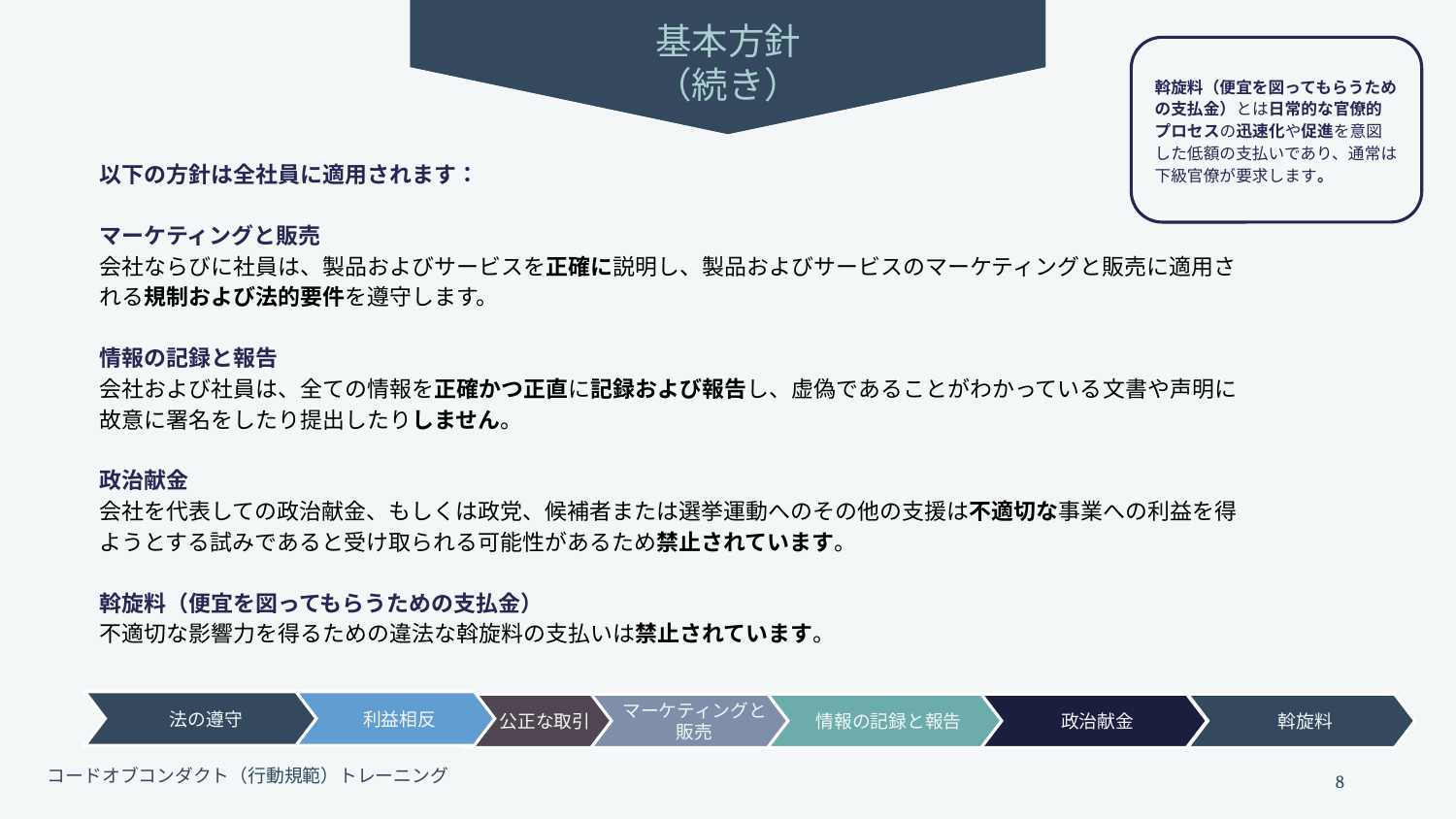

基本方針
（続き）
斡旋料（便宜を図ってもらうための支払金）とは日常的な官僚的プロセスの迅速化や促進を意図した低額の支払いであり、通常は下級官僚が要求します。
以下の方針は全社員に適用されます：

マーケティングと販売
会社ならびに社員は、製品およびサービスを正確に説明し、製品およびサービスのマーケティングと販売に適用される規制および法的要件を遵守します。

情報の記録と報告
会社および社員は、全ての情報を正確かつ正直に記録および報告し、虚偽であることがわかっている文書や声明に故意に署名をしたり提出したりしません。

政治献金
会社を代表しての政治献金、もしくは政党、候補者または選挙運動へのその他の支援は不適切な事業への利益を得ようとする試みであると受け取られる可能性があるため禁止されています。

斡旋料（便宜を図ってもらうための支払金）
不適切な影響力を得るための違法な斡旋料の支払いは禁止されています。
法の遵守
利益相反
マーケティングと販売
情報の記録と報告
政治献金
斡旋料
公正な取引
8